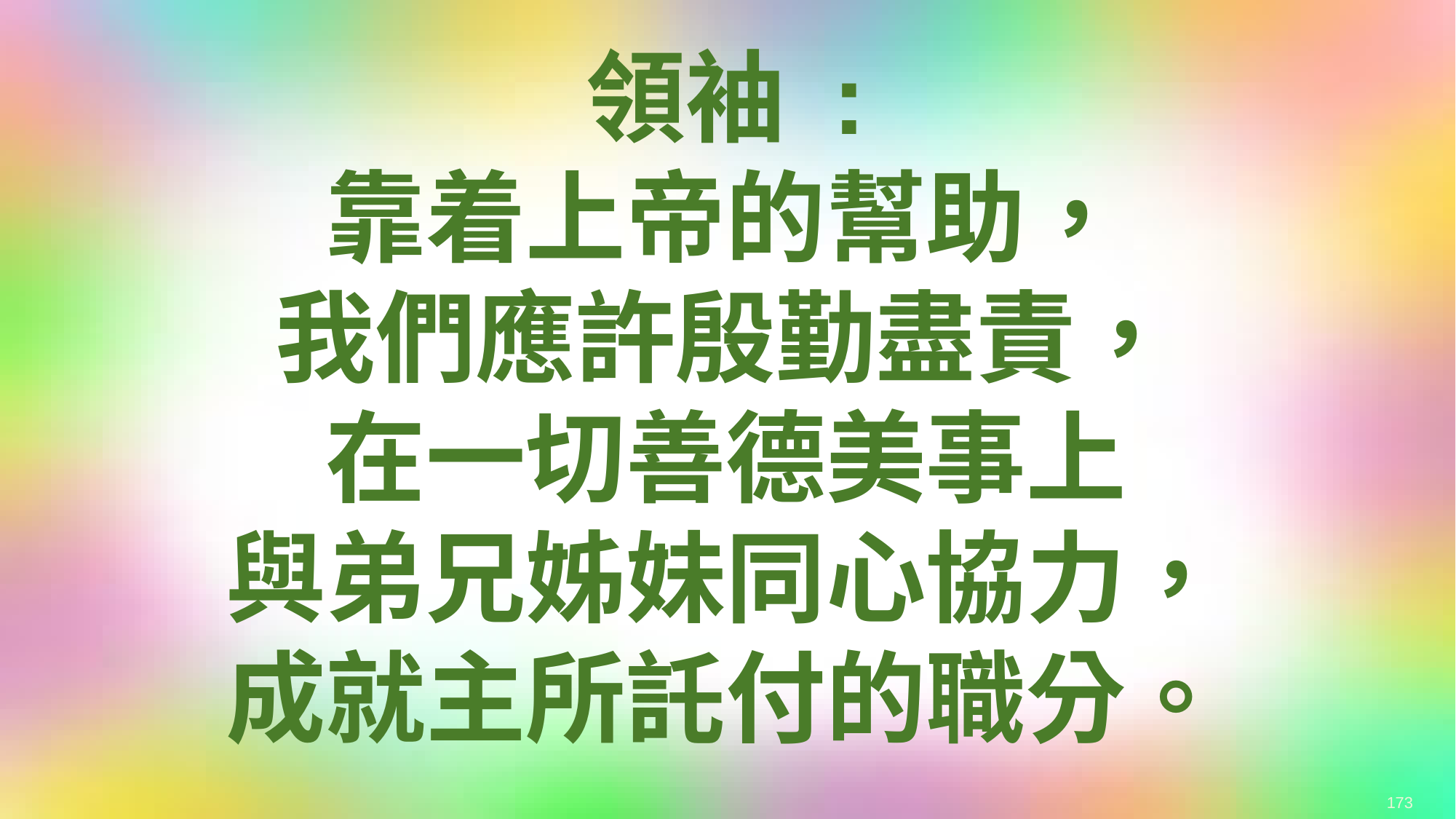

領袖 :
靠着上帝的幫助，
我們應許殷勤盡責，
在一切善德美事上
與弟兄姊妹同心協力，
成就主所託付的職分。
173